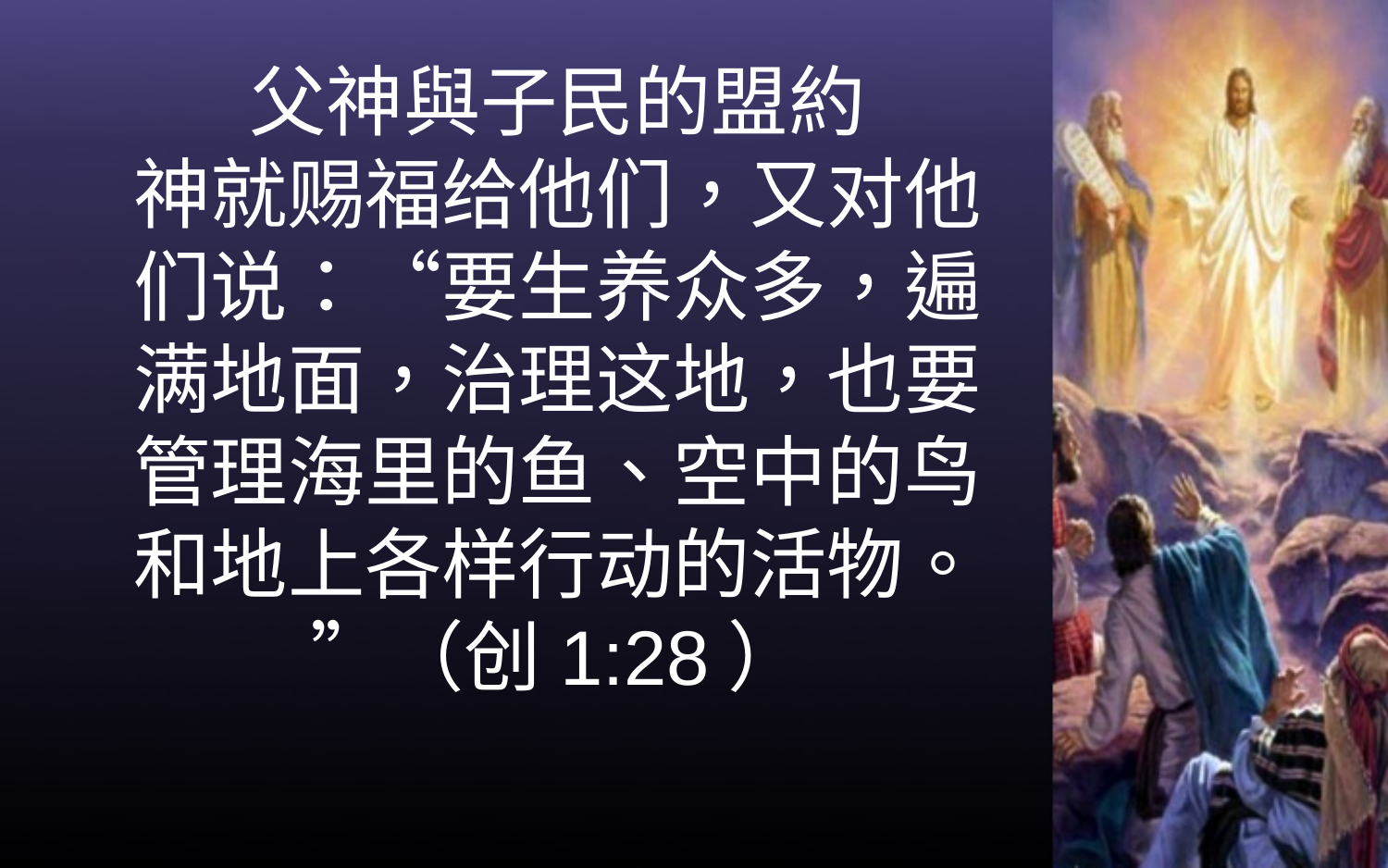

父神與子民的盟約
神就赐福给他们，又对他们说：“要生养众多，遍满地面，治理这地，也要管理海里的鱼、空中的鸟和地上各样行动的活物。”（创1:28）